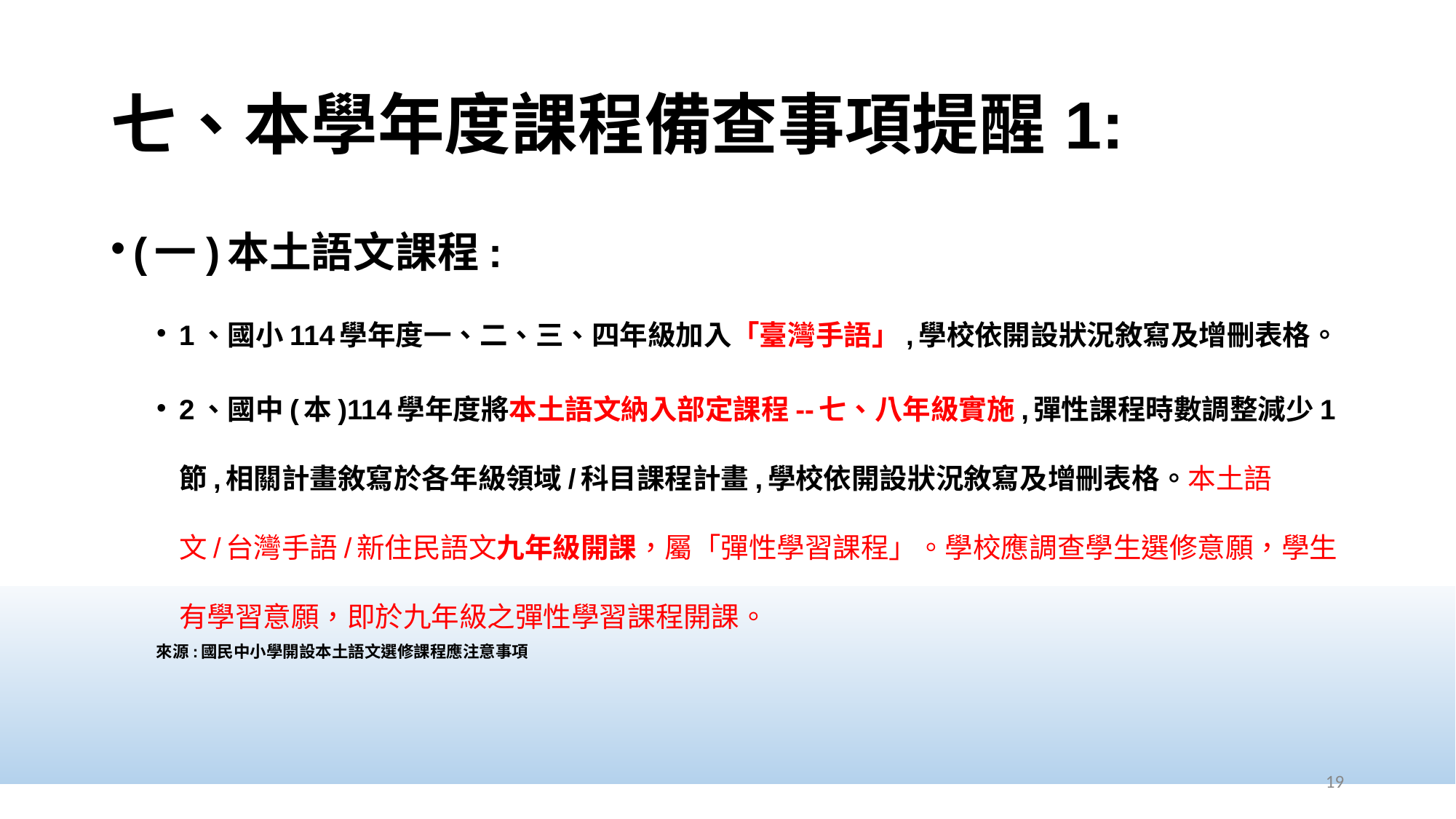

# 七、本學年度課程備查事項提醒1:
(一)本土語文課程:
1、國小114學年度一、二、三、四年級加入「臺灣手語」,學校依開設狀況敘寫及增刪表格。
2、國中(本)114學年度將本土語文納入部定課程--七、八年級實施,彈性課程時數調整減少1節,相關計畫敘寫於各年級領域/科目課程計畫,學校依開設狀況敘寫及增刪表格。本土語文/台灣手語/新住民語文九年級開課，屬「彈性學習課程」。學校應調查學生選修意願，學生有學習意願，即於九年級之彈性學習課程開課。
來源:國民中小學開設本土語文選修課程應注意事項

19